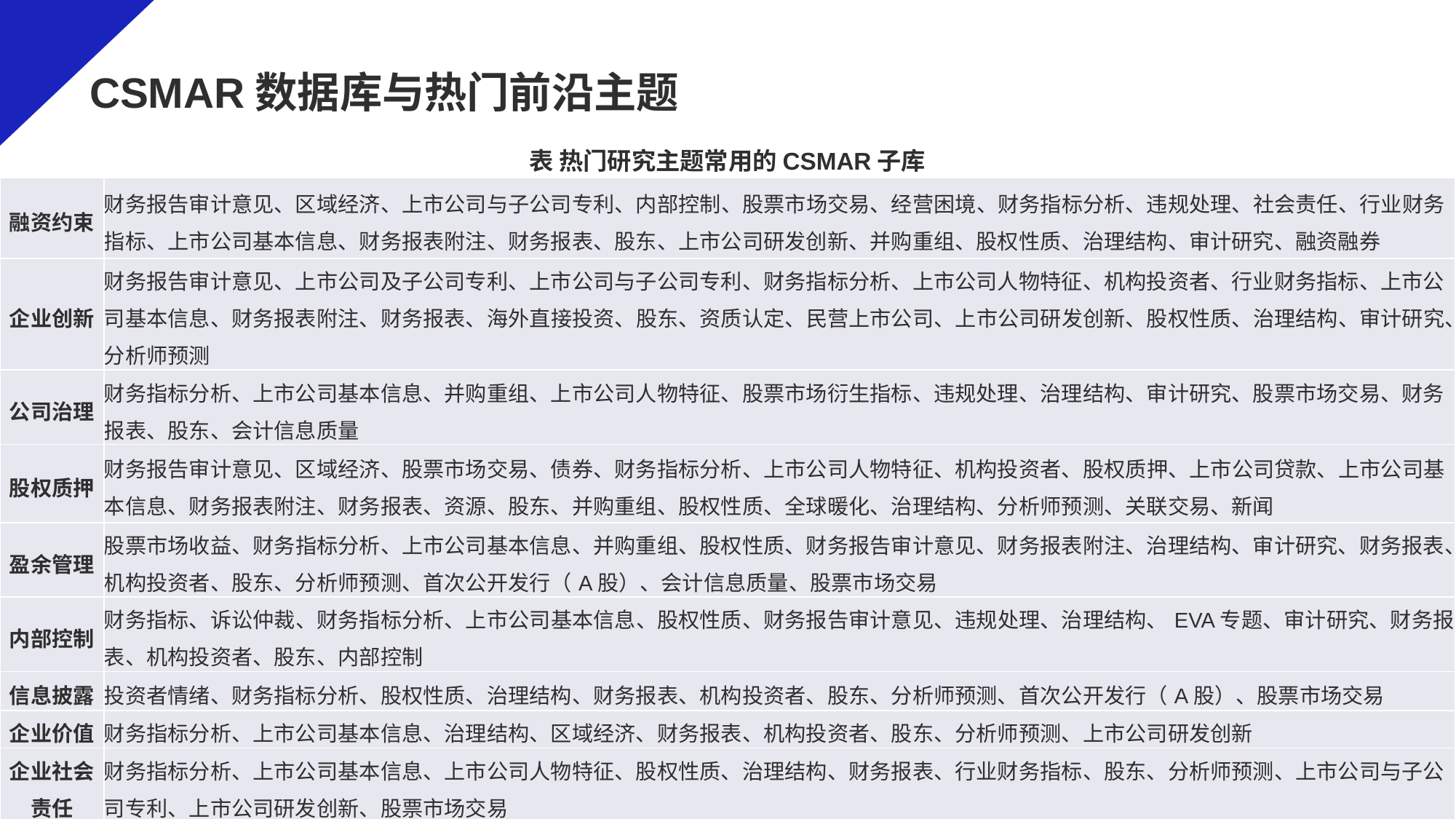

# CSMAR数据库与热门前沿主题

表 热门研究主题常用的CSMAR子库
| 融资约束 | 财务报告审计意见、区域经济、上市公司与子公司专利、内部控制、股票市场交易、经营困境、财务指标分析、违规处理、社会责任、行业财务指标、上市公司基本信息、财务报表附注、财务报表、股东、上市公司研发创新、并购重组、股权性质、治理结构、审计研究、融资融券 |
| --- | --- |
| 企业创新 | 财务报告审计意见、上市公司及子公司专利、上市公司与子公司专利、财务指标分析、上市公司人物特征、机构投资者、行业财务指标、上市公司基本信息、财务报表附注、财务报表、海外直接投资、股东、资质认定、民营上市公司、上市公司研发创新、股权性质、治理结构、审计研究、分析师预测 |
| 公司治理 | 财务指标分析、上市公司基本信息、并购重组、上市公司人物特征、股票市场衍生指标、违规处理、治理结构、审计研究、股票市场交易、财务报表、股东、会计信息质量 |
| 股权质押 | 财务报告审计意见、区域经济、股票市场交易、债券、财务指标分析、上市公司人物特征、机构投资者、股权质押、上市公司贷款、上市公司基本信息、财务报表附注、财务报表、资源、股东、并购重组、股权性质、全球暖化、治理结构、分析师预测、关联交易、新闻 |
| 盈余管理 | 股票市场收益、财务指标分析、上市公司基本信息、并购重组、股权性质、财务报告审计意见、财务报表附注、治理结构、审计研究、财务报表、机构投资者、股东、分析师预测、首次公开发行（A股）、会计信息质量、股票市场交易 |
| 内部控制 | 财务指标、诉讼仲裁、财务指标分析、上市公司基本信息、股权性质、财务报告审计意见、违规处理、治理结构、EVA专题、审计研究、财务报表、机构投资者、股东、内部控制 |
| 信息披露 | 投资者情绪、财务指标分析、股权性质、治理结构、财务报表、机构投资者、股东、分析师预测、首次公开发行（A股）、股票市场交易 |
| 企业价值 | 财务指标分析、上市公司基本信息、治理结构、区域经济、财务报表、机构投资者、股东、分析师预测、上市公司研发创新 |
| 企业社会责任 | 财务指标分析、上市公司基本信息、上市公司人物特征、股权性质、治理结构、财务报表、行业财务指标、股东、分析师预测、上市公司与子公司专利、上市公司研发创新、股票市场交易 |
| 投资效率 | 财务指标分析、上市公司基本信息、股权性质、财务报告审计意见、治理结构、社会责任、审计研究、财务报表、股东、分析师预测、内部控制、会计信息质量、股票市场交易 |